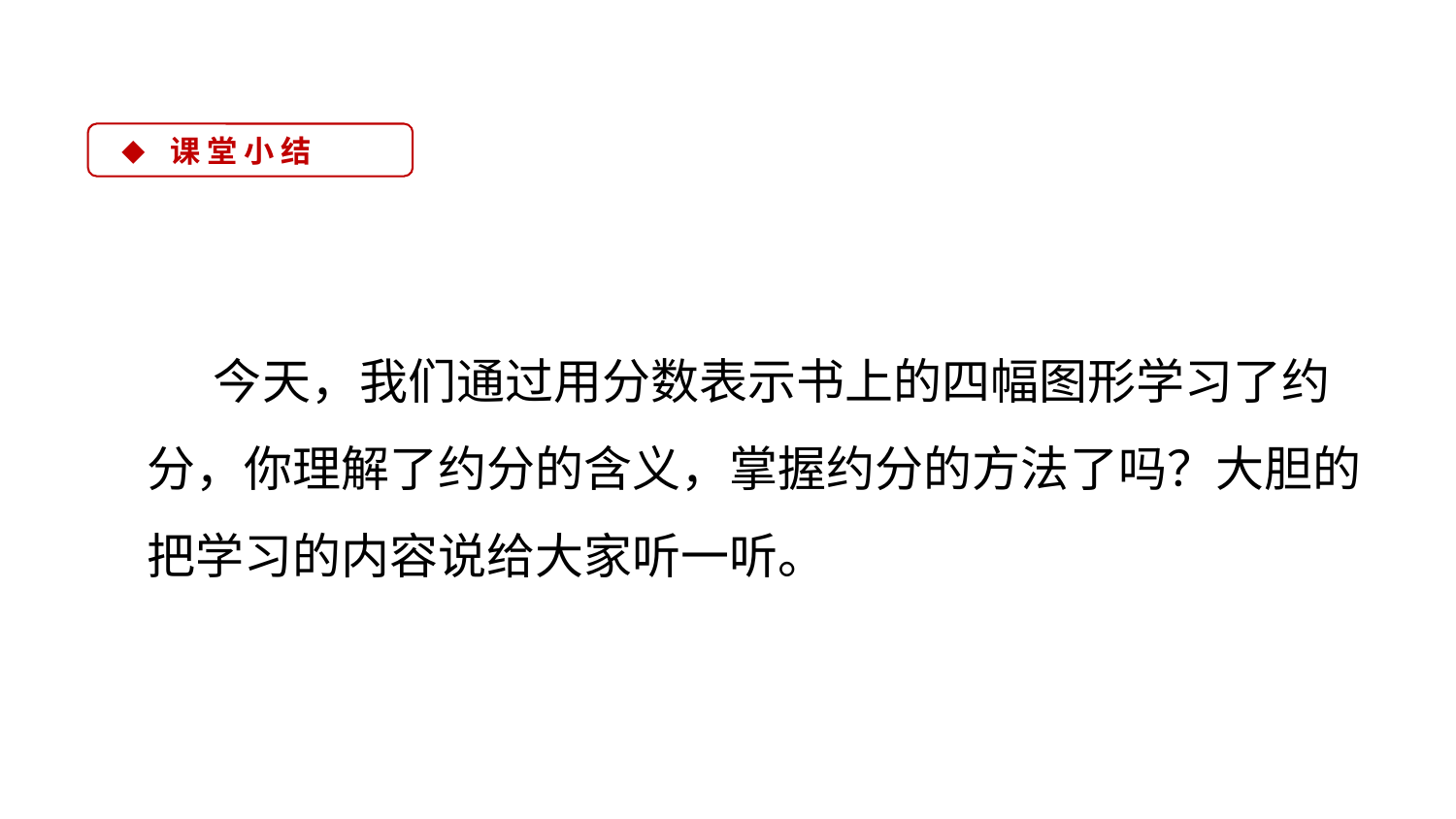

课 堂 小 结
     今天，我们通过用分数表示书上的四幅图形学习了约分，你理解了约分的含义，掌握约分的方法了吗？大胆的把学习的内容说给大家听一听。